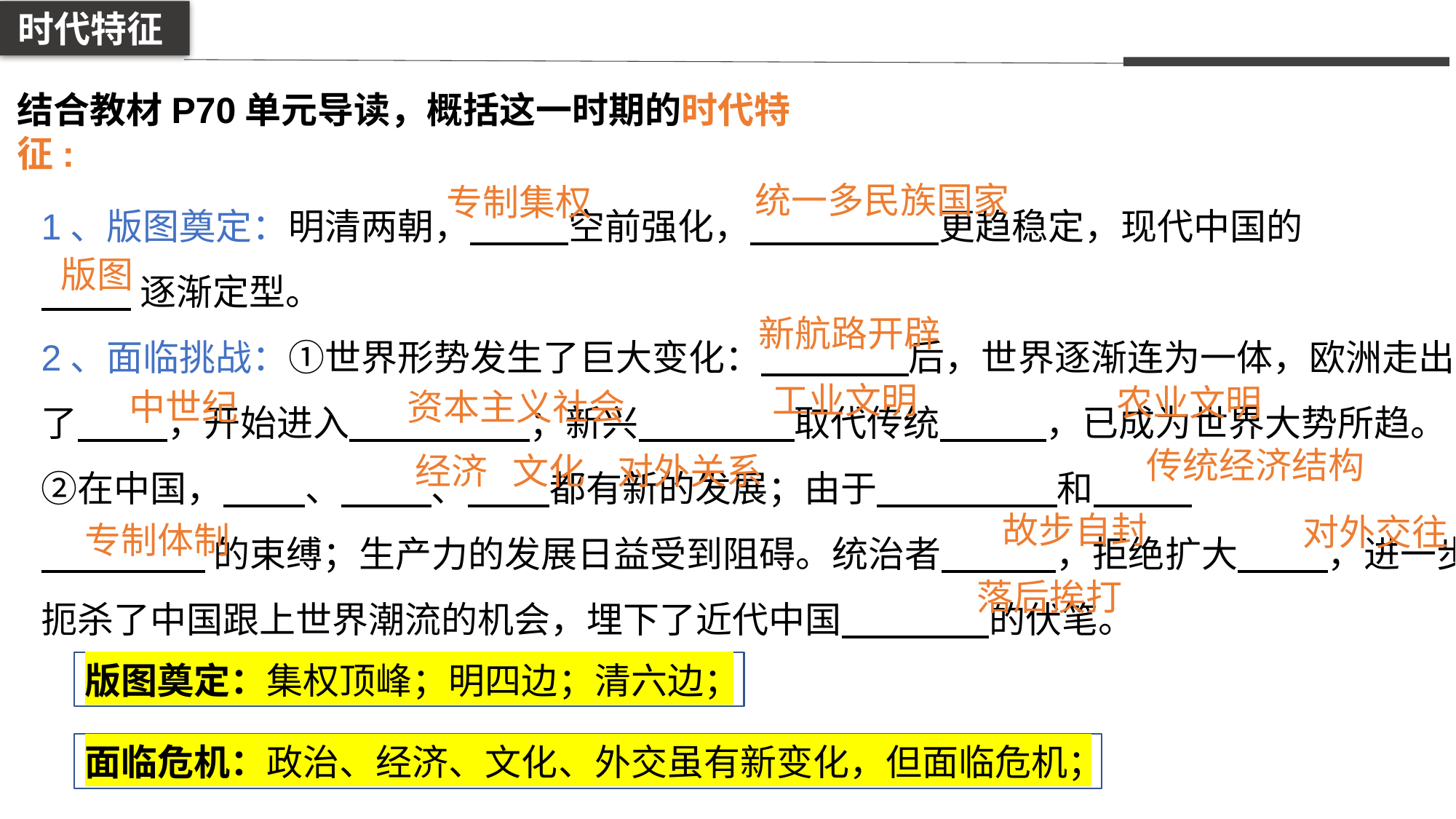

时代特征

结合教材P70单元导读，概括这一时期的时代特征:
统一多民族国家
专制集权
1、版图奠定：明清两朝，            空前强化，                       更趋稳定，现代中国的
           逐渐定型。
2、面临挑战：①世界形势发生了巨大变化：                  后，世界逐渐连为一体，欧洲走出了           ，开始进入                      ；新兴                   取代传统             ，已成为世界大势所趋。②在中国，          、           、          都有新的发展；由于                      和
                    的束缚；生产力的发展日益受到阻碍。统治者              ，拒绝扩大           ，进一步扼杀了中国跟上世界潮流的机会，埋下了近代中国                  的伏笔。
版图
新航路开辟
工业文明
农业文明
中世纪
资本主义社会
传统经济结构
经济   文化    对外关系
故步自封
对外交往
专制体制
落后挨打
版图奠定：集权顶峰；明四边；清六边；
面临危机：政治、经济、文化、外交虽有新变化，但面临危机；